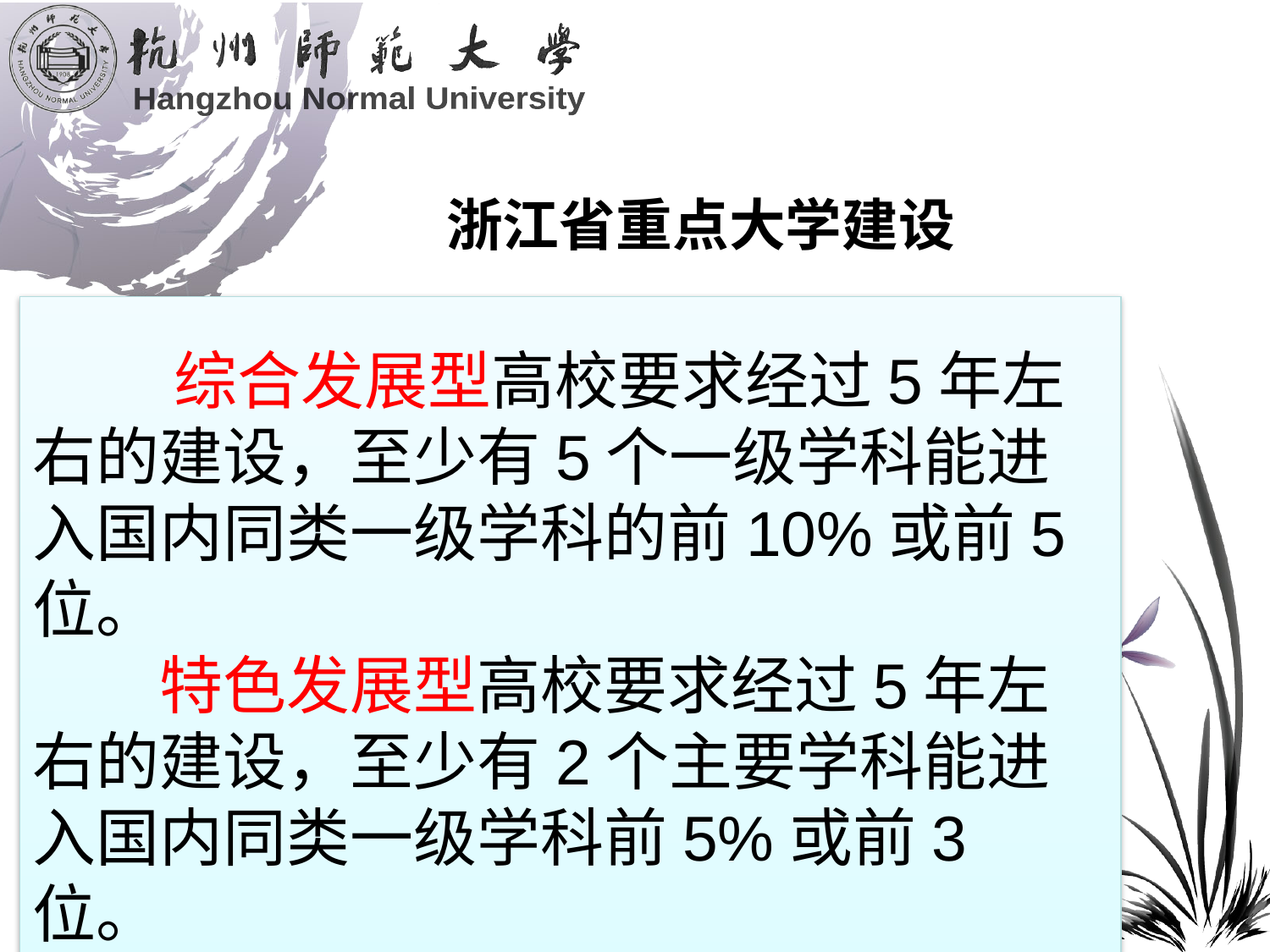

# 浙江省重点大学建设

 　　　　综合发展型高校要求经过5年左右的建设，至少有5个一级学科能进入国内同类一级学科的前10%或前5位。
　　特色发展型高校要求经过5年左右的建设，至少有2个主要学科能进入国内同类一级学科前5%或前3位。